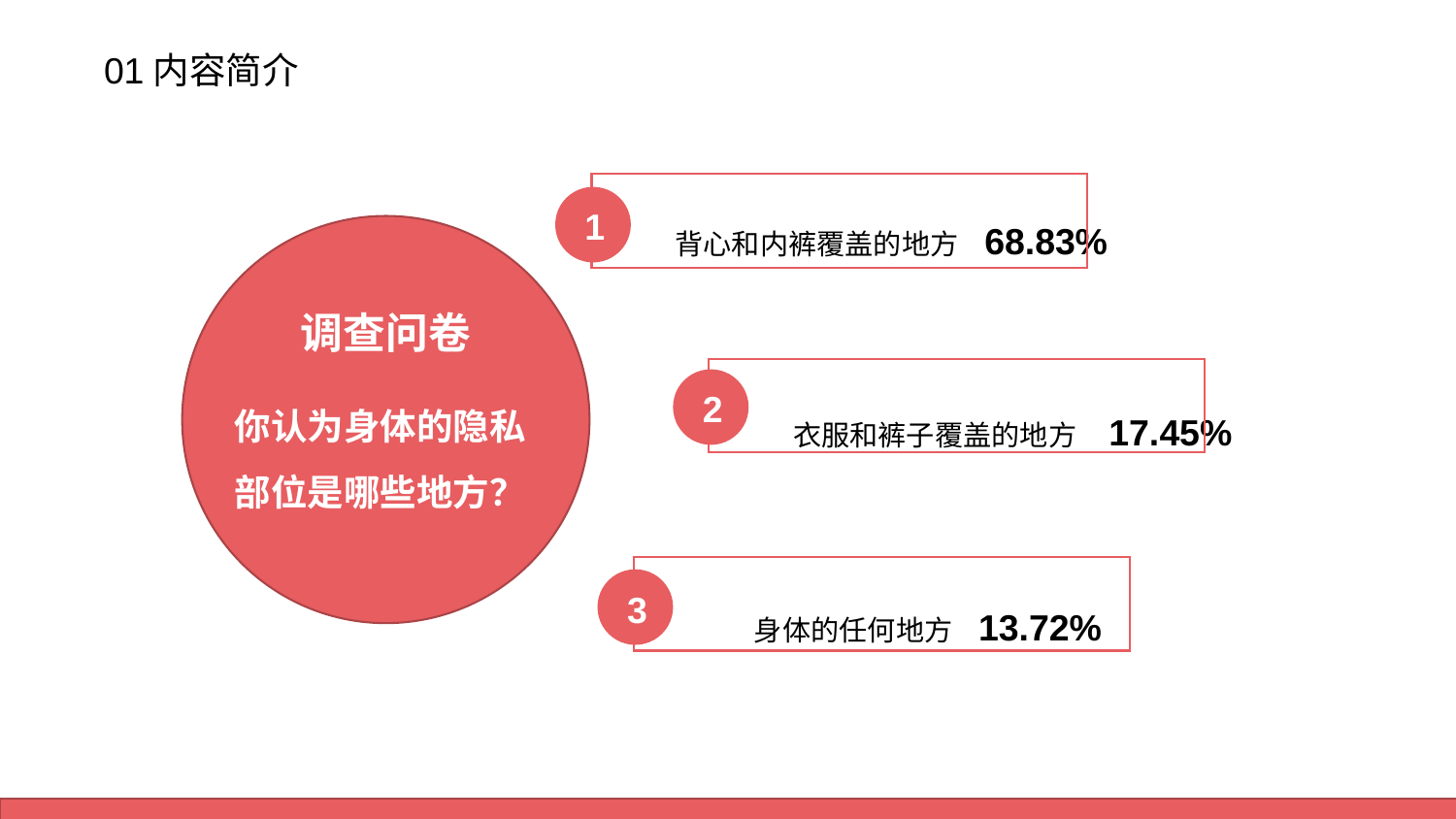

背心和内裤覆盖的地方   68.83%

1

调查问卷
你认为身体的隐私部位是哪些地方？

衣服和裤子覆盖的地方    17.45%

2

身体的任何地方   13.72%

3